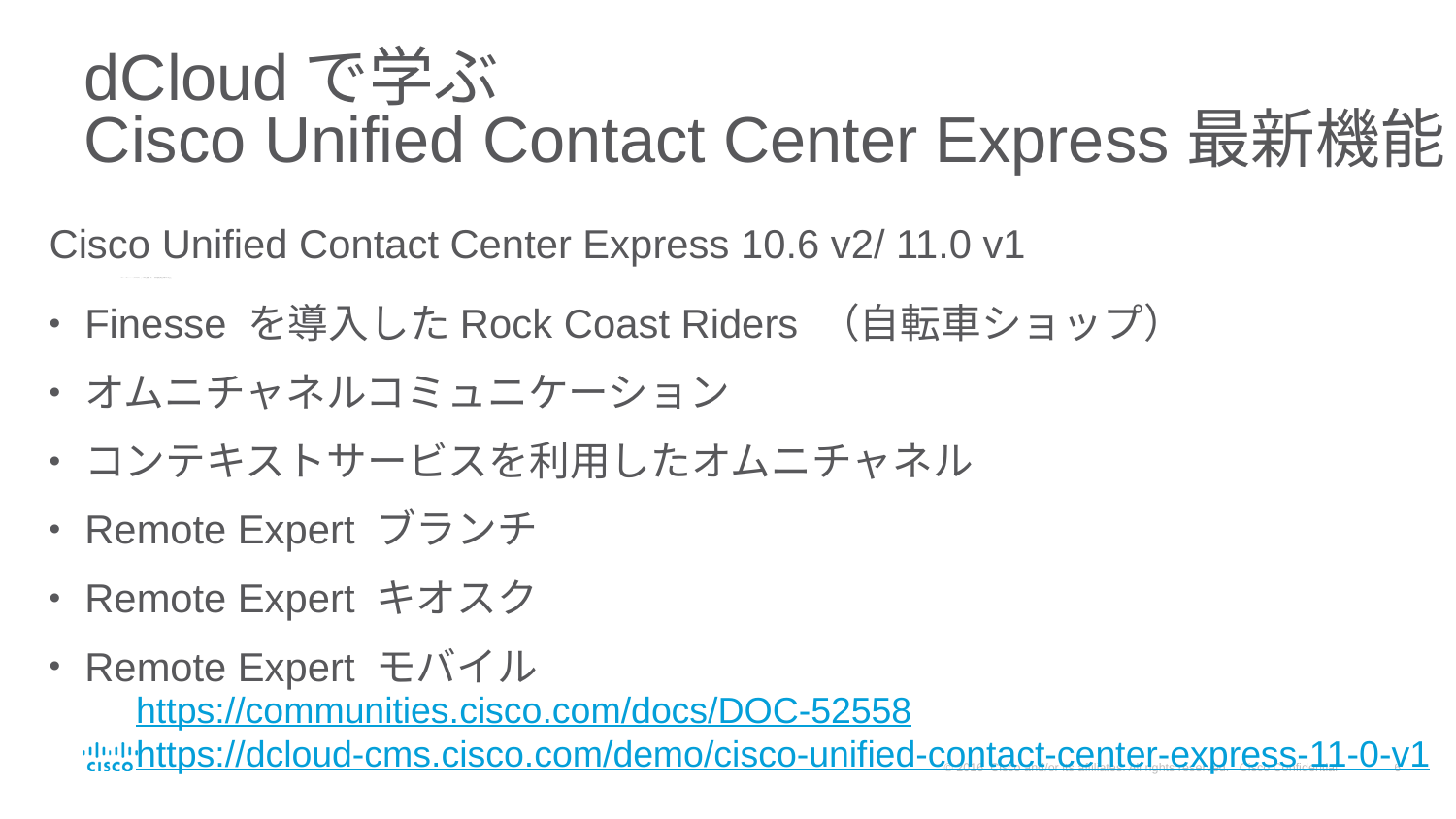

# dCloudで学ぶ Cisco Unified Contact Center Express最新機能
Cisco Unified Contact Center Express 10.6 v2/ 11.0 v1
Cisco Finesseデスクトップを使った一次対応完了率の向上
Finesse を導入したRock Coast Riders （自転車ショップ）
オムニチャネルコミュニケーション
コンテキストサービスを利用したオムニチャネル
Remote Expert ブランチ
Remote Expert キオスク
Remote Expert モバイル
https://communities.cisco.com/docs/DOC-52558
https://dcloud-cms.cisco.com/demo/cisco-unified-contact-center-express-11-0-v1